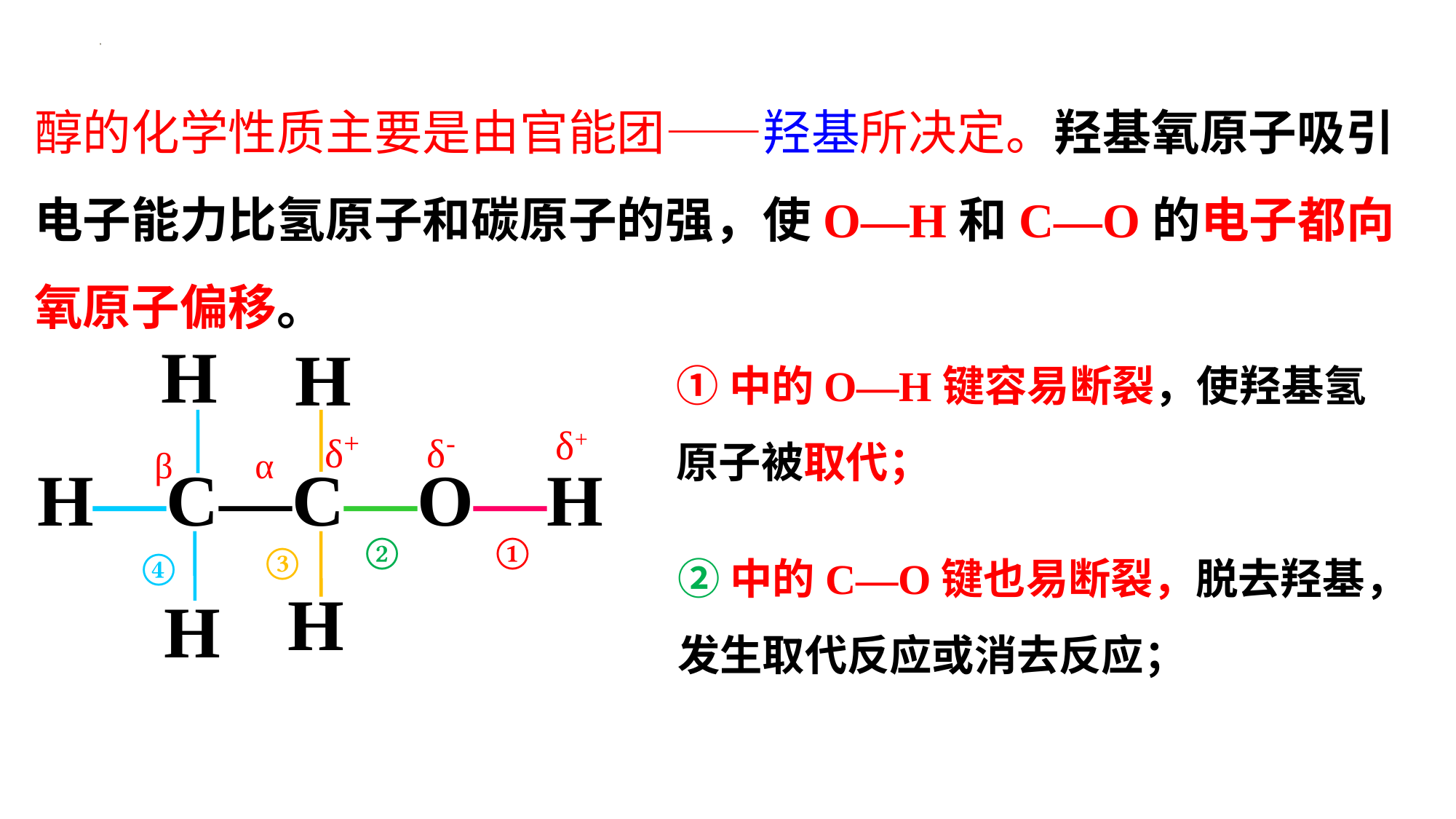

醇的化学性质主要是由官能团——羟基所决定。羟基氧原子吸引电子能力比氢原子和碳原子的强，使O—H和C—O的电子都向氧原子偏移。
H
H

H—C—C—O—H

H
H
①中的O—H键容易断裂，使羟基氢原子被取代；
δ+
δ-
δ+
β         α
②
①
③
④
②中的C—O键也易断裂，脱去羟基，发生取代反应或消去反应；